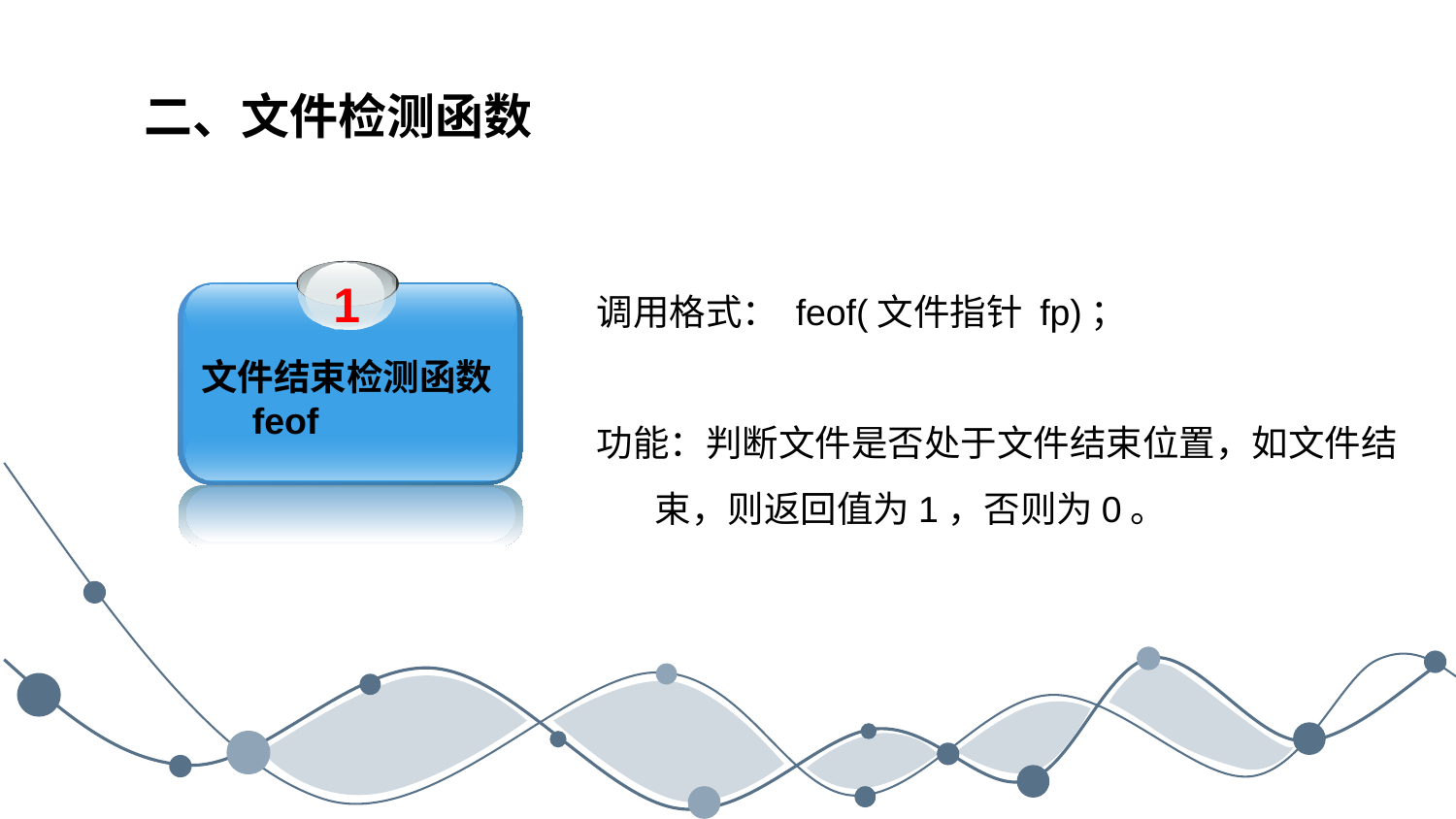

二、文件检测函数
调用格式： feof(文件指针 fp)；

功能：判断文件是否处于文件结束位置，如文件结
      束，则返回值为1，否则为0。

1

文件结束检测函数
     feof